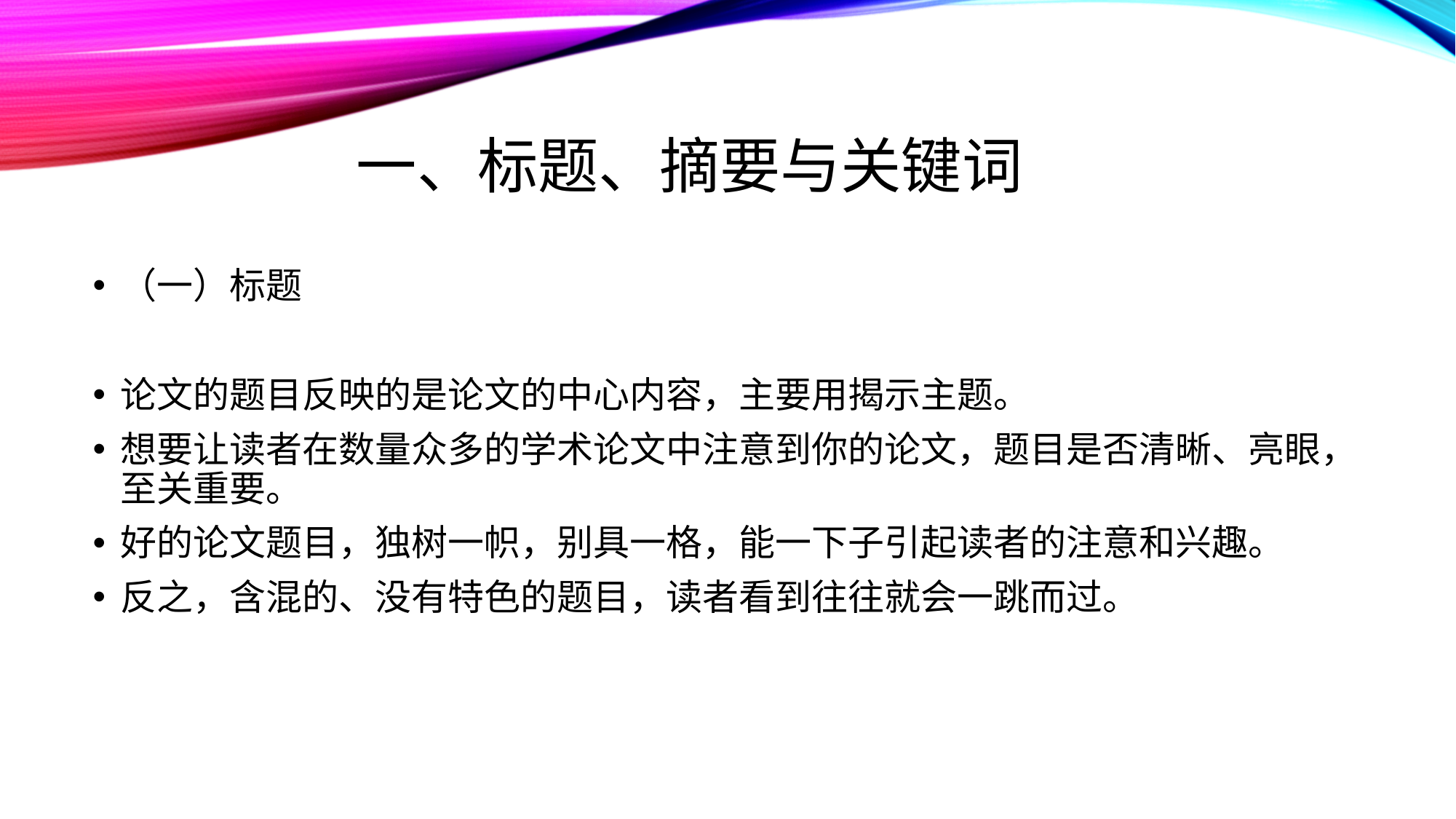

# 一、标题、摘要与关键词
（一）标题

论文的题目反映的是论文的中心内容，主要用揭示主题。
想要让读者在数量众多的学术论文中注意到你的论文，题目是否清晰、亮眼，至关重要。
好的论文题目，独树一帜，别具一格，能一下子引起读者的注意和兴趣。
反之，含混的、没有特色的题目，读者看到往往就会一跳而过。